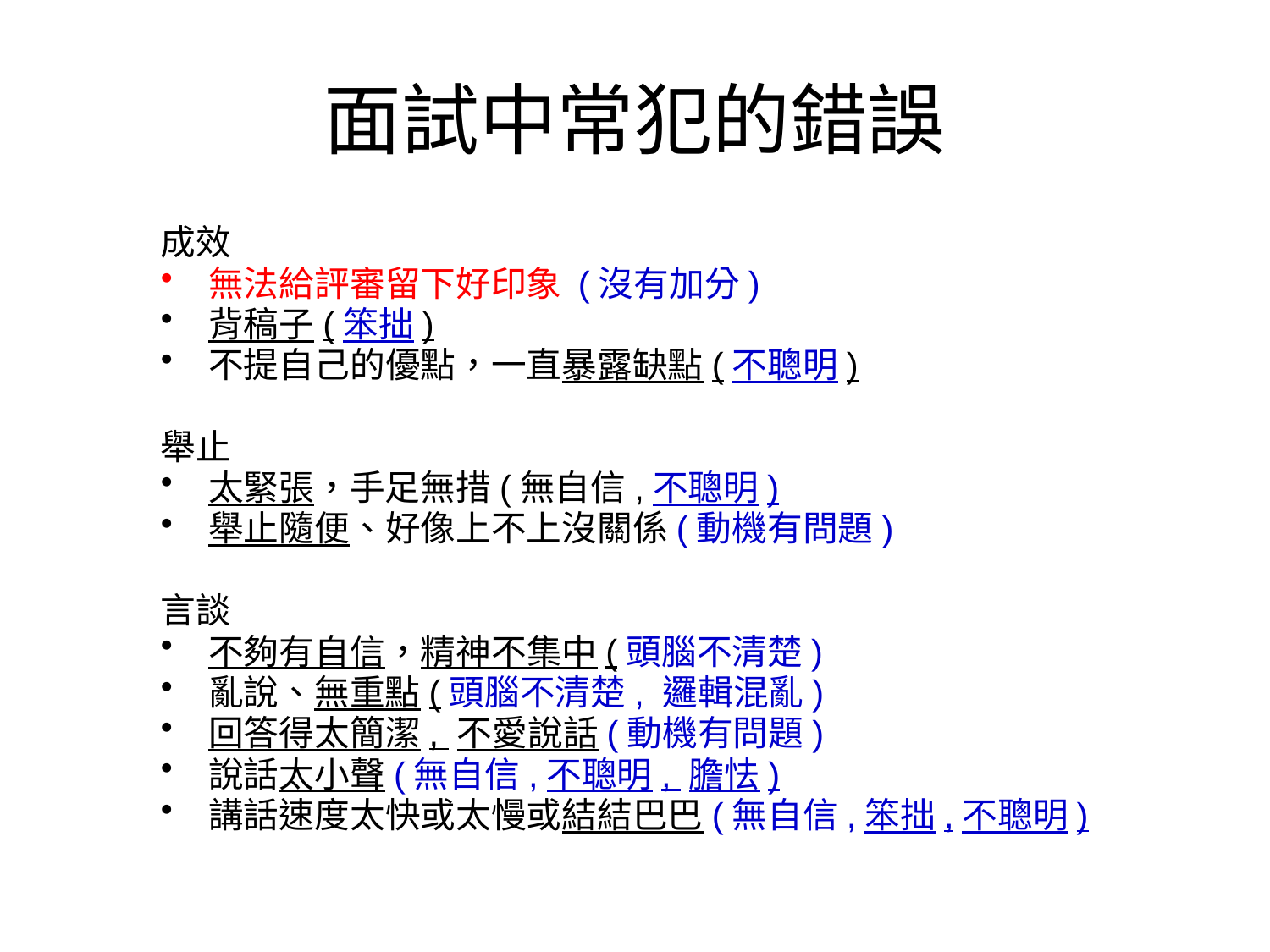

# 面試中常犯的錯誤
成效
無法給評審留下好印象 (沒有加分)
背稿子(笨拙)
不提自己的優點，一直暴露缺點(不聰明)

舉止
太緊張，手足無措(無自信,不聰明)
舉止隨便、好像上不上沒關係(動機有問題)

言談
不夠有自信，精神不集中(頭腦不清楚)
亂說、無重點(頭腦不清楚, 邏輯混亂)
回答得太簡潔, 不愛說話(動機有問題)
說話太小聲(無自信,不聰明, 膽怯)
講話速度太快或太慢或結結巴巴(無自信,笨拙,不聰明)